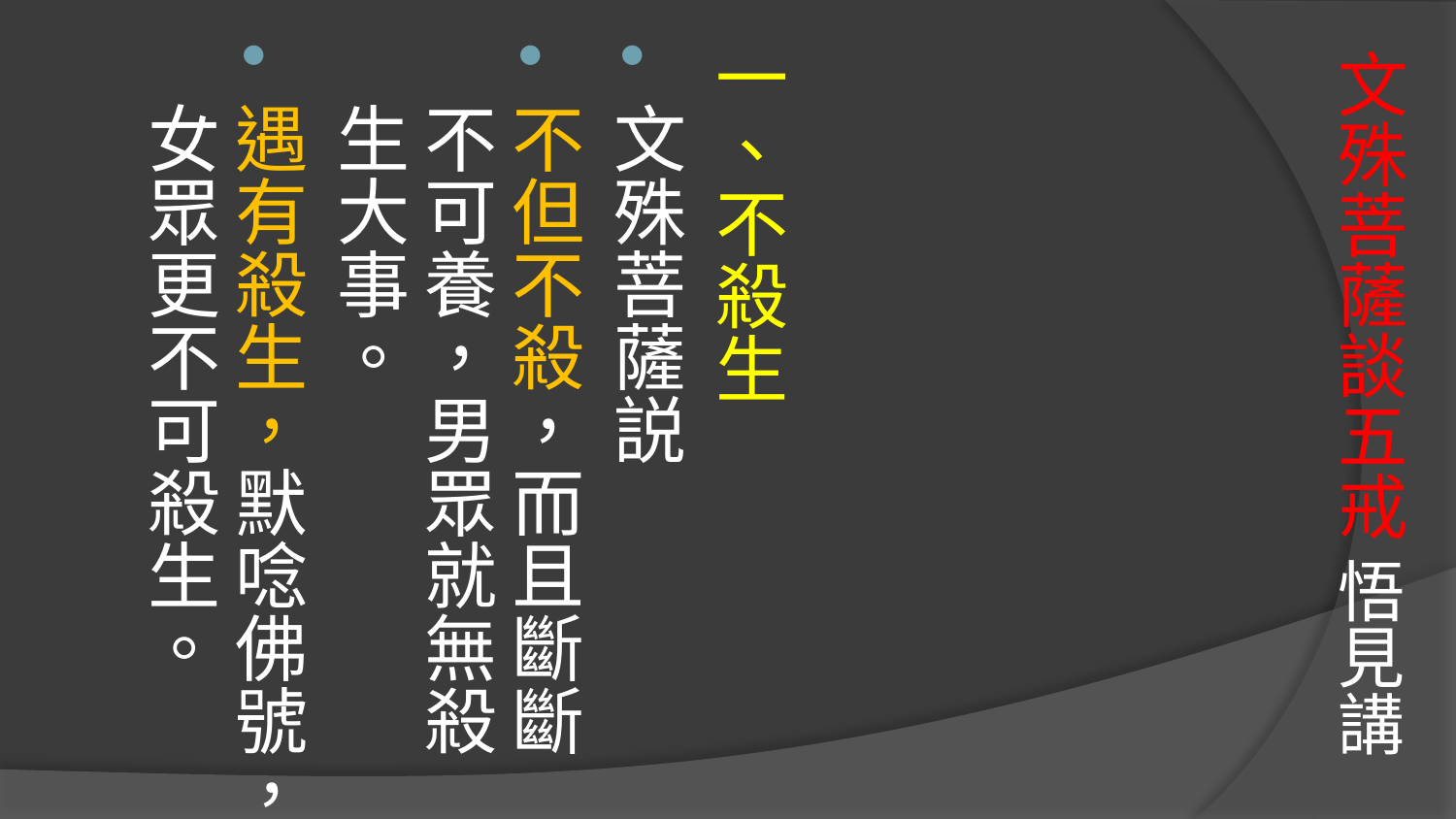

# 文殊菩薩談五戒 悟見講
一、不殺生
文殊菩薩説
不但不殺，而且斷斷不可養，男眾就無殺生大事。
遇有殺生，默唸佛號，女眾更不可殺生。